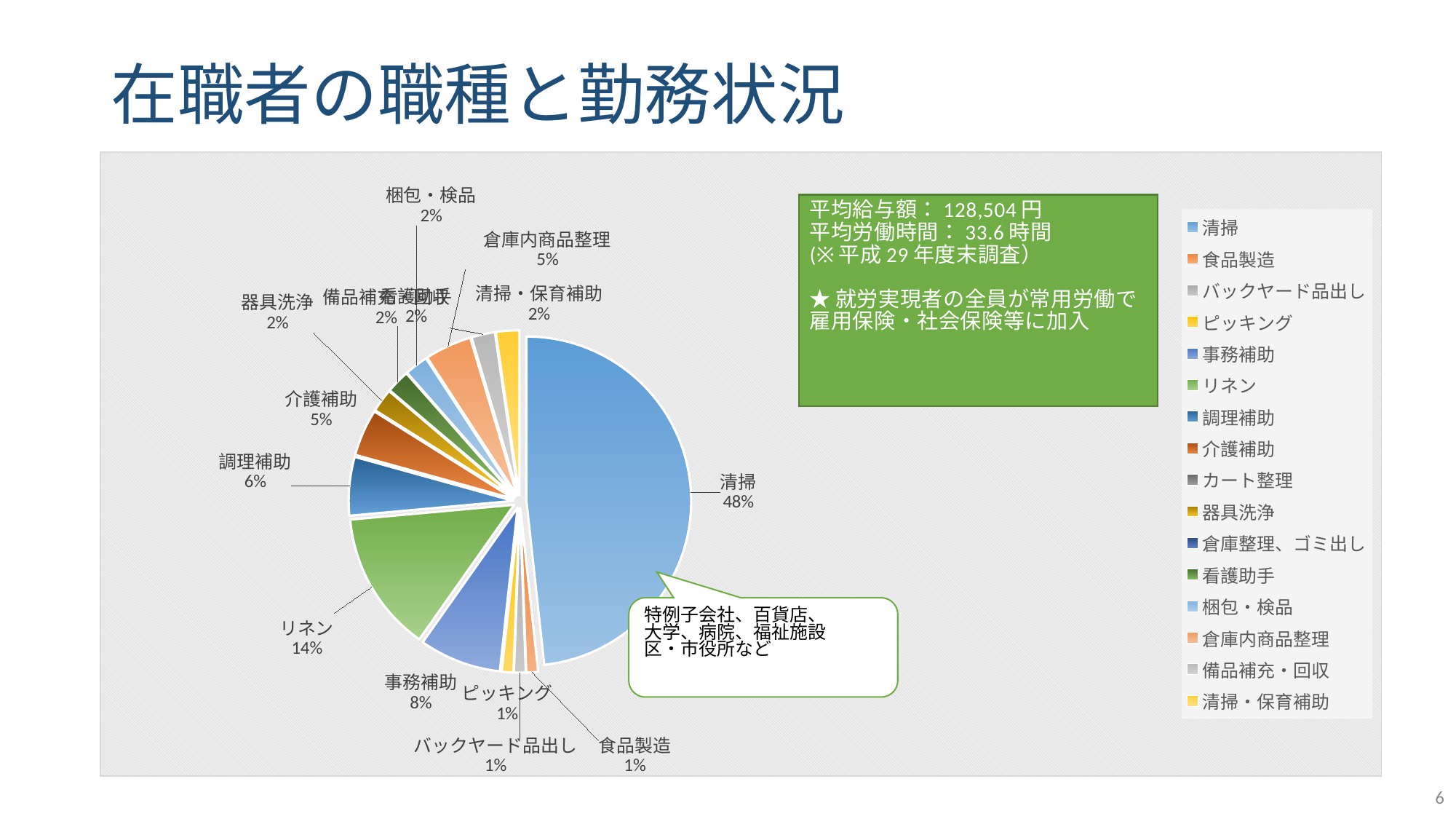

# 在職者の職種と勤務状況

### Chart

| Category | 清掃 |
|---|---|
| 清掃 | 42.0 |
| 食品製造 | 1.0 |
| バックヤード品出し | 1.0 |
| ピッキング | 1.0 |
| 事務補助 | 7.0 |
| リネン | 12.0 |
| 調理補助 | 5.0 |
| 介護補助 | 4.0 |
| カート整理 | 0.0 |
| 器具洗浄 | 2.0 |
| 倉庫整理、ゴミ出し | 0.0 |
| 看護助手 | 2.0 |
| 梱包・検品 | 2.0 |
| 倉庫内商品整理 | 4.0 |
| 備品補充・回収 | 2.0 |
| 清掃・保育補助 | 2.0 |
6